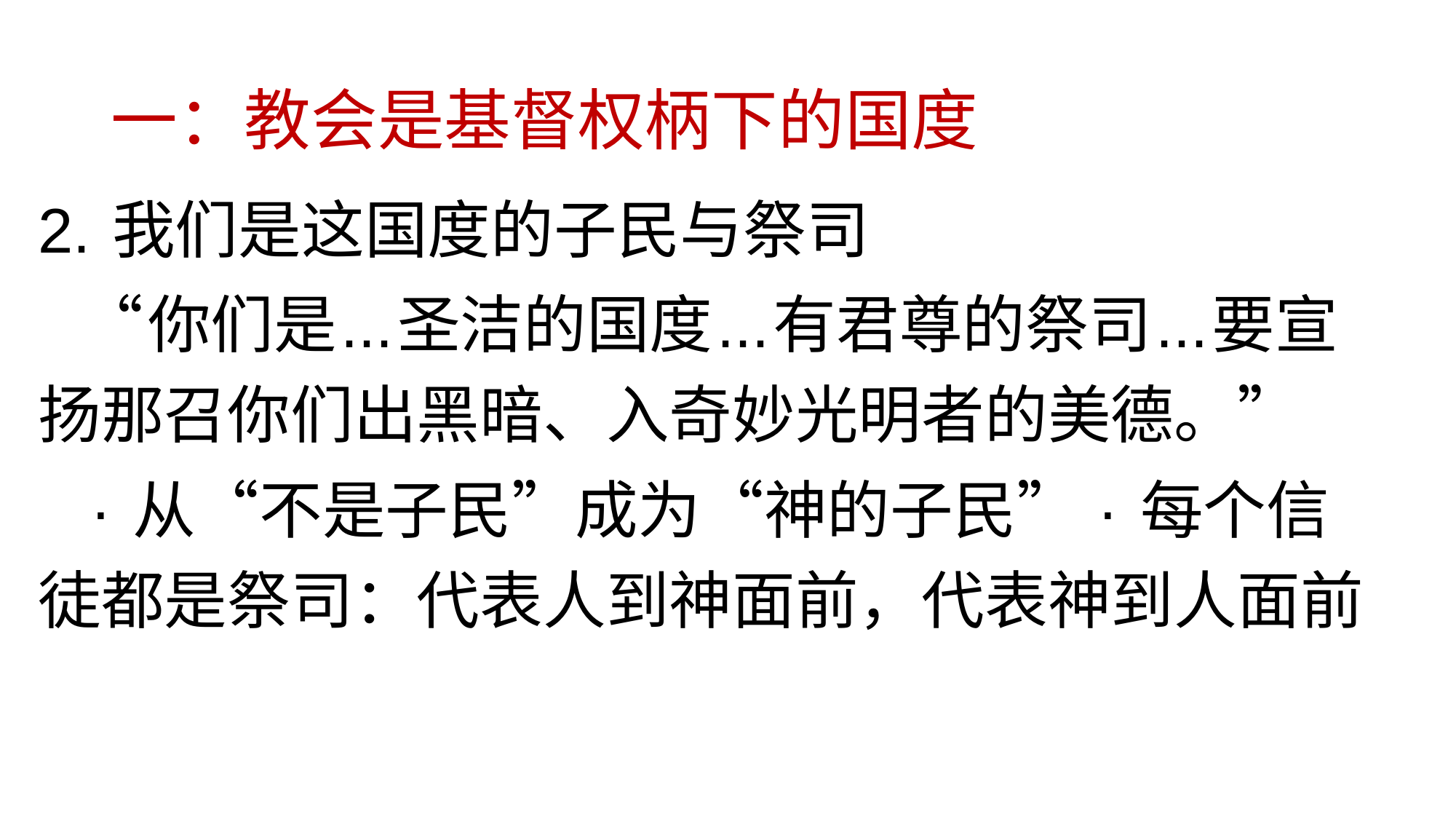

# 一：教会是基督权柄下的国度
2. 我们是这国度的子民与祭司
   “你们是...圣洁的国度...有君尊的祭司...要宣扬那召你们出黑暗、入奇妙光明者的美德。”
   · 从“不是子民”成为“神的子民” · 每个信徒都是祭司：代表人到神面前，代表神到人面前